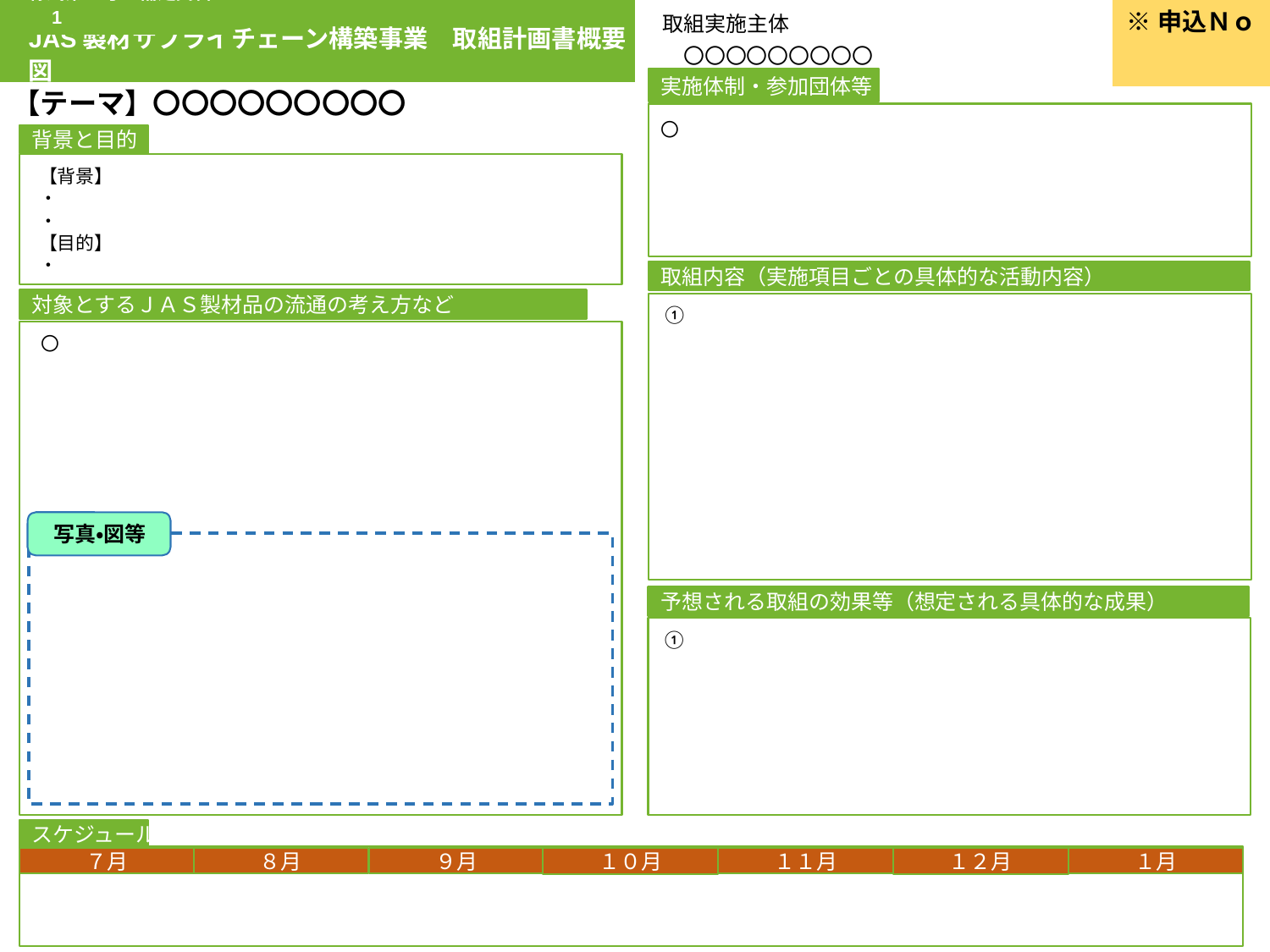

JAS製材サプライチェーン構築事業　取組計画書概要図

様式第１号　補足資料　1
※申込Ｎｏ
取組実施主体
　〇〇〇〇〇〇〇〇〇
実施体制・参加団体等
【テーマ】〇〇〇〇〇〇〇〇〇

〇

背景と目的

【背景】
・
・
【目的】
・
取組内容（実施項目ごとの具体的な活動内容）
対象とするＪＡＳ製材品の流通の考え方など

①

〇

写真・図等
予想される取組の効果等（想定される具体的な成果）

①
スケジュール

７月
８月
９月
１１月
１月
１０月
１２月
※委員のコメント
※評価